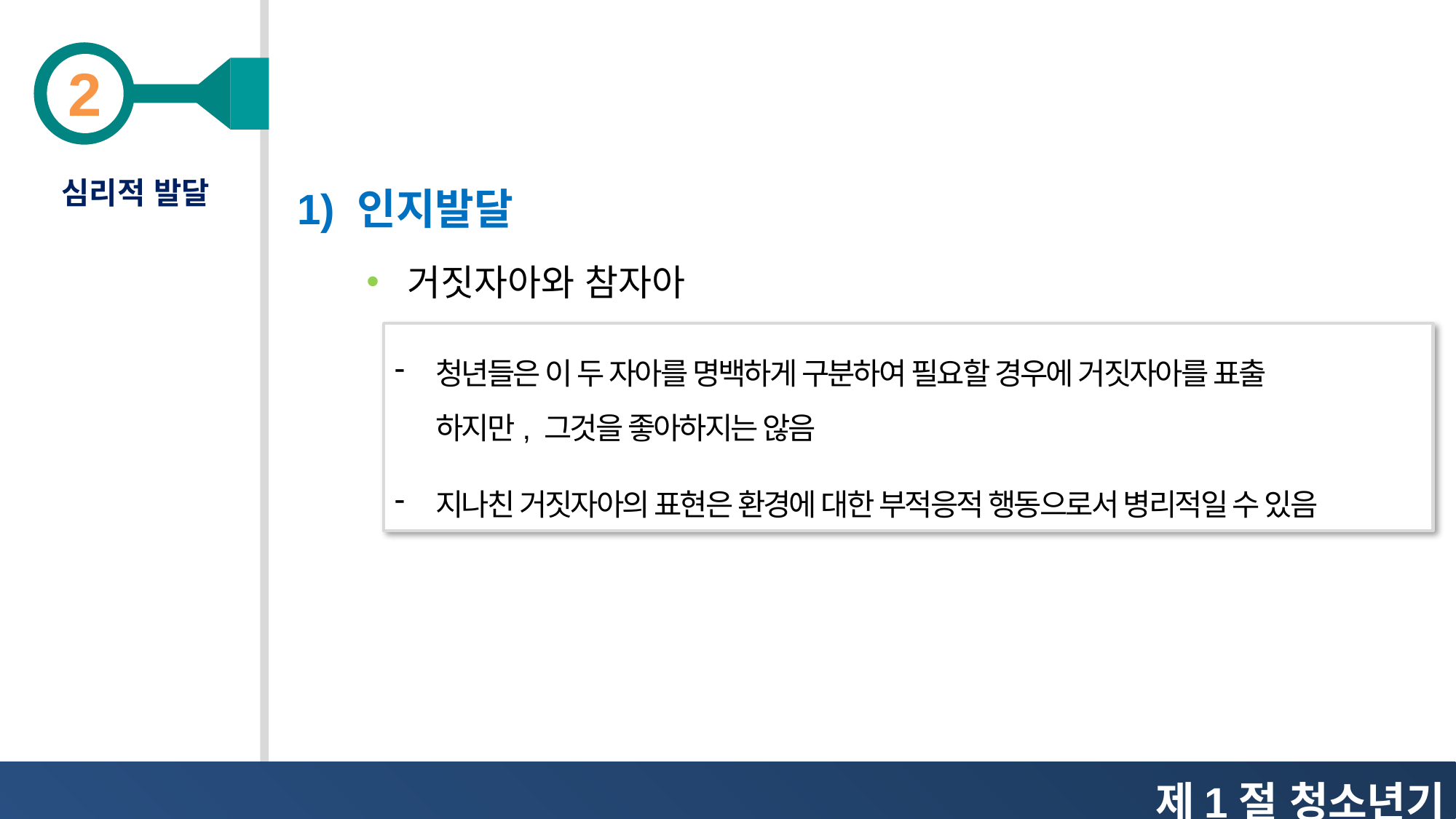

심리적 발달
1) 인지발달
거짓자아와 참자아

청년들은 이 두 자아를 명백하게 구분하여 필요할 경우에 거짓자아를 표출
     하지만, 그것을 좋아하지는 않음

지나친 거짓자아의 표현은 환경에 대한 부적응적 행동으로서 병리적일 수 있음
제1절 청소년기